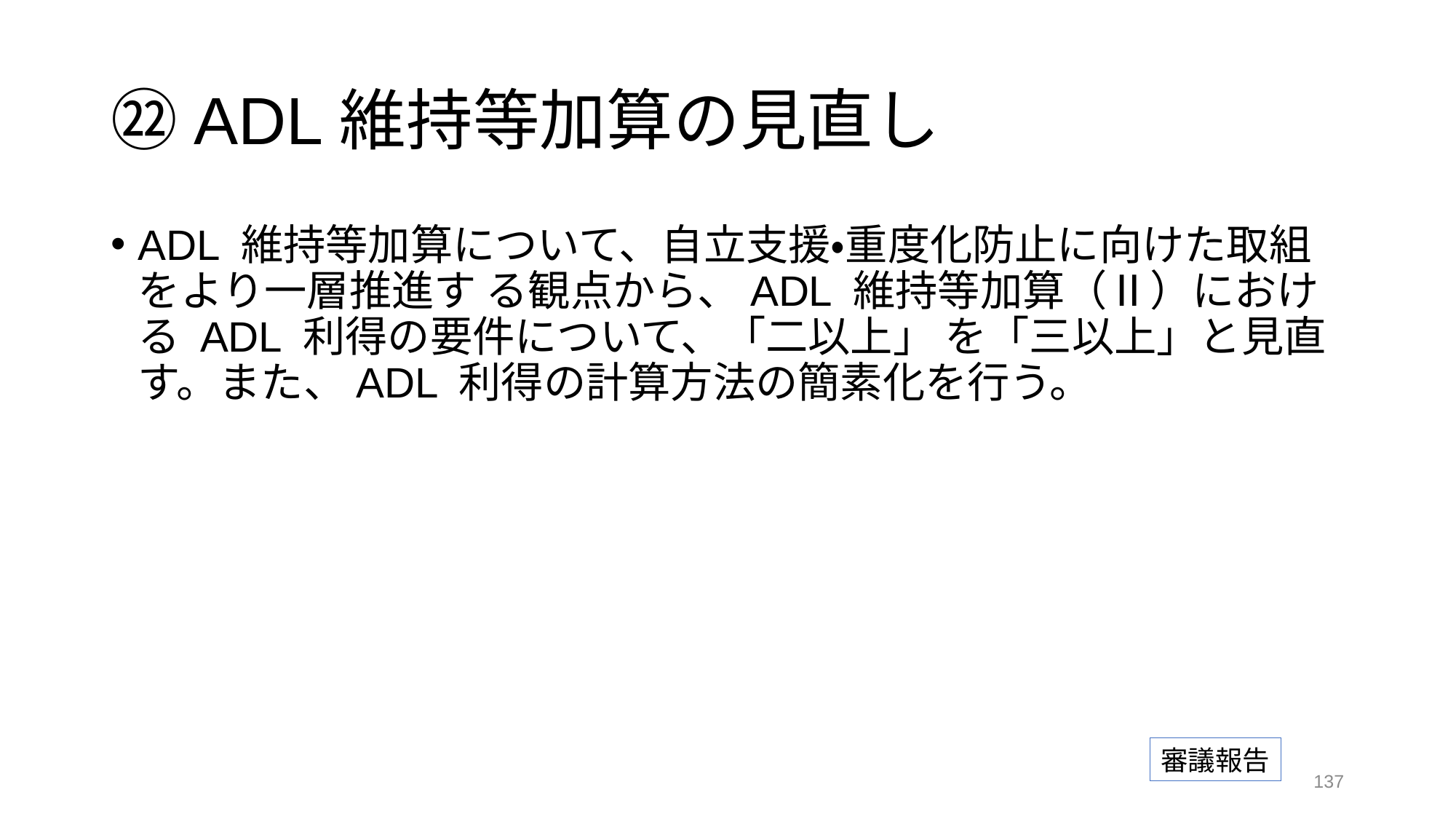

# ㉒ADL維持等加算の見直し
ADL 維持等加算について、自立支援・重度化防止に向けた取組をより一層推進す る観点から、ADL 維持等加算（Ⅱ）における ADL 利得の要件について、「二以上」 を「三以上」と見直す。また、ADL 利得の計算方法の簡素化を行う。
審議報告
137